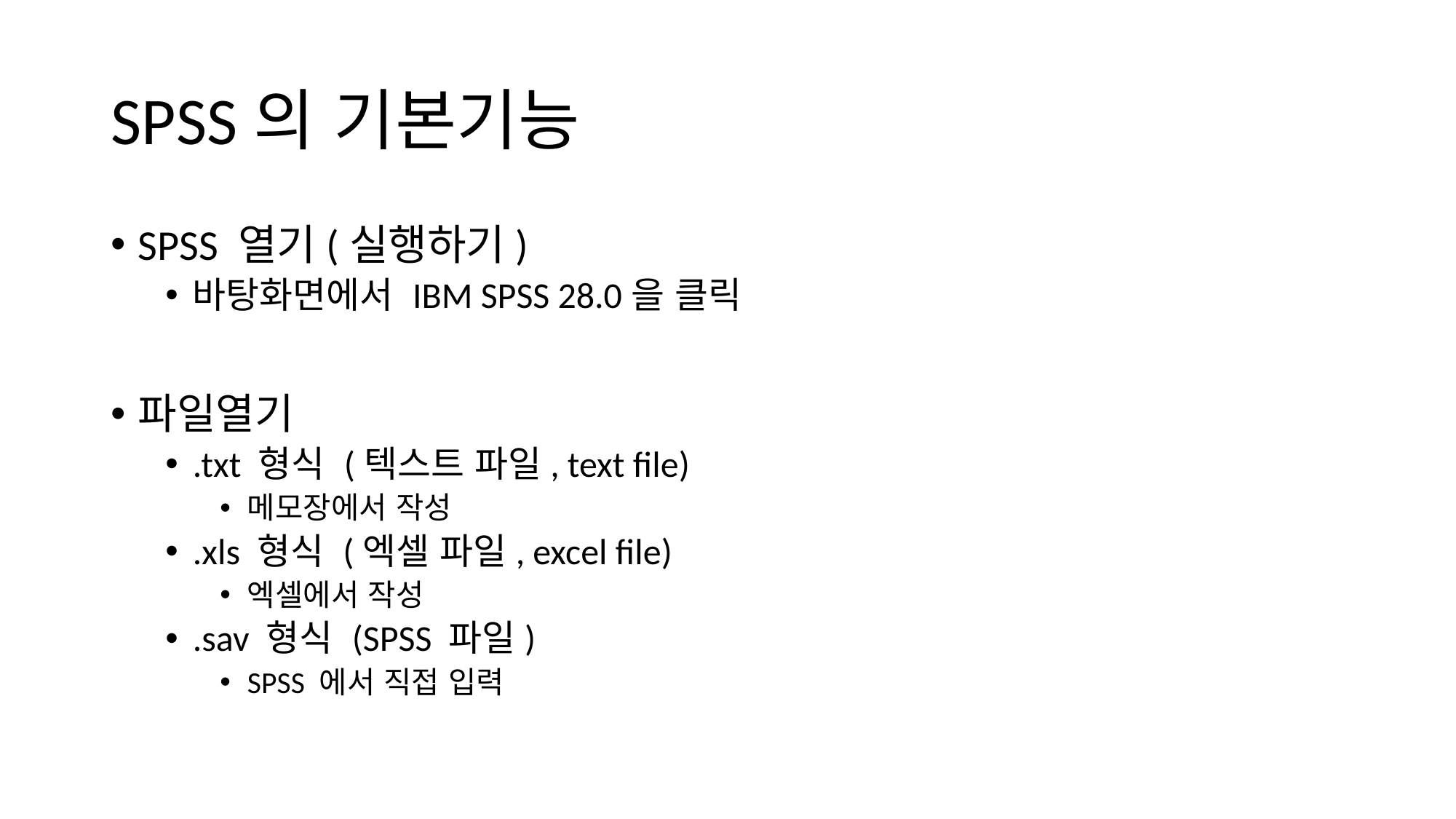

# SPSS의 기본기능
SPSS 열기(실행하기)
바탕화면에서 IBM SPSS 28.0을 클릭

파일열기
.txt 형식 (텍스트 파일, text file)
메모장에서 작성
.xls 형식 (엑셀 파일, excel file)
엑셀에서 작성
.sav 형식 (SPSS 파일)
SPSS 에서 직접 입력